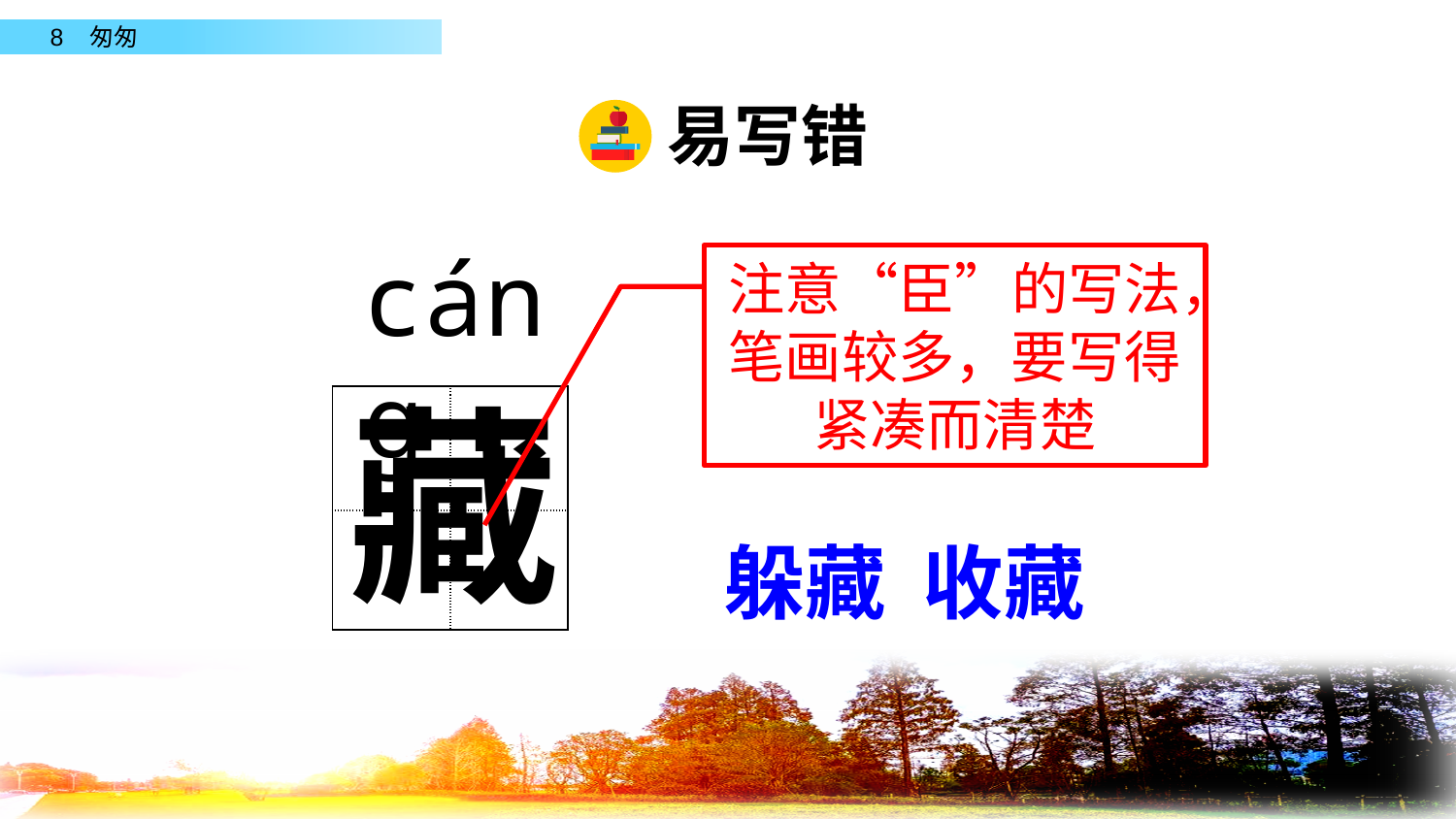

易写错

cánɡ
注意“臣”的写法，笔画较多，要写得紧凑而清楚
藏
|  |  |
| --- | --- |
|  |  |
躲藏  收藏